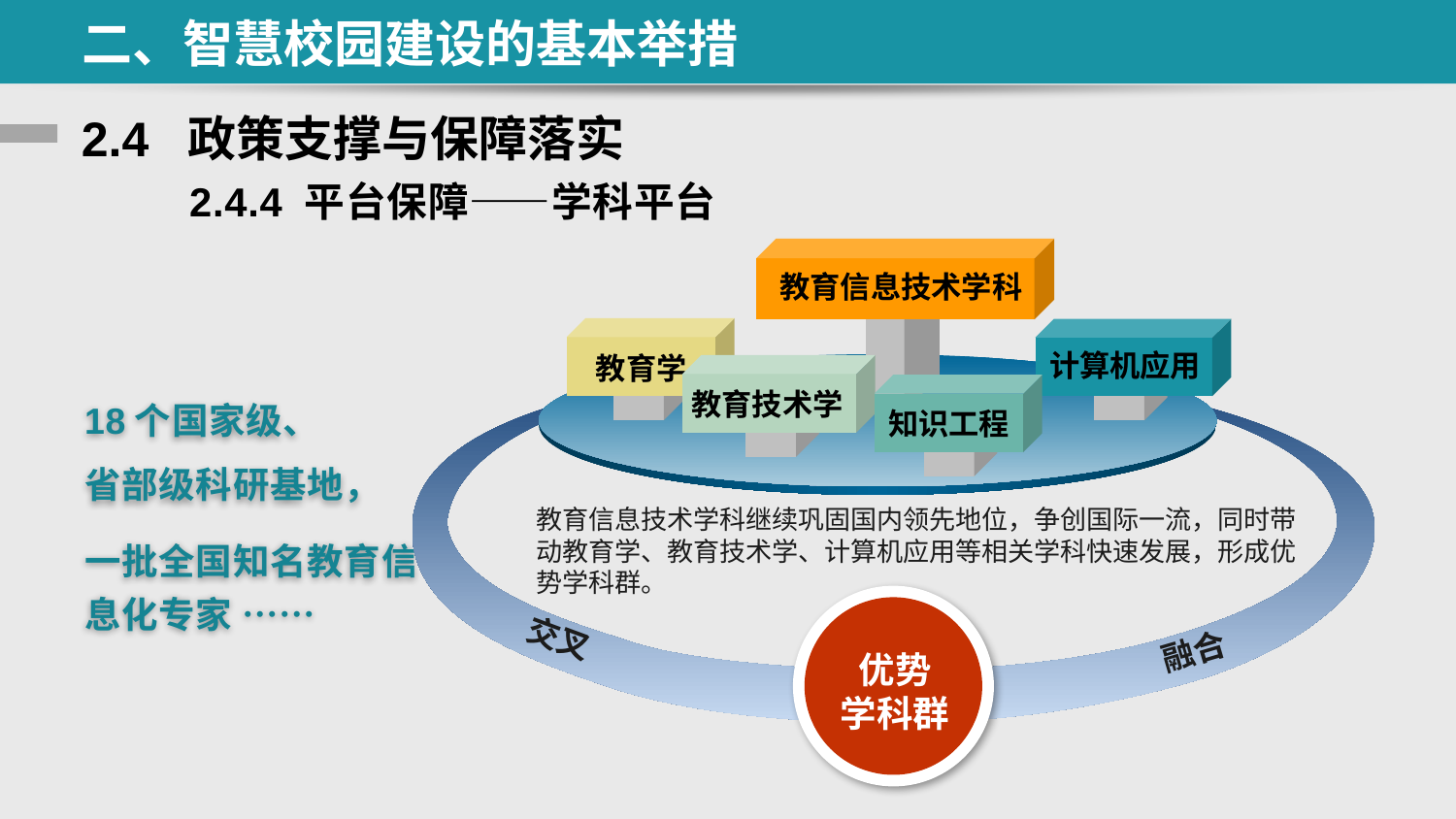

二、智慧校园建设的基本举措
# 2.4  政策支撑与保障落实

2.4.4 平台保障——学科平台

教育信息技术学科

计算机应用
教育学

教育技术学
知识工程

教育信息技术学科继续巩固国内领先地位，争创国际一流，同时带动教育学、教育技术学、计算机应用等相关学科快速发展，形成优势学科群。

优势
学科群
交叉
融合
18个国家级、
省部级科研基地，
一批全国知名教育信息化专家 ……